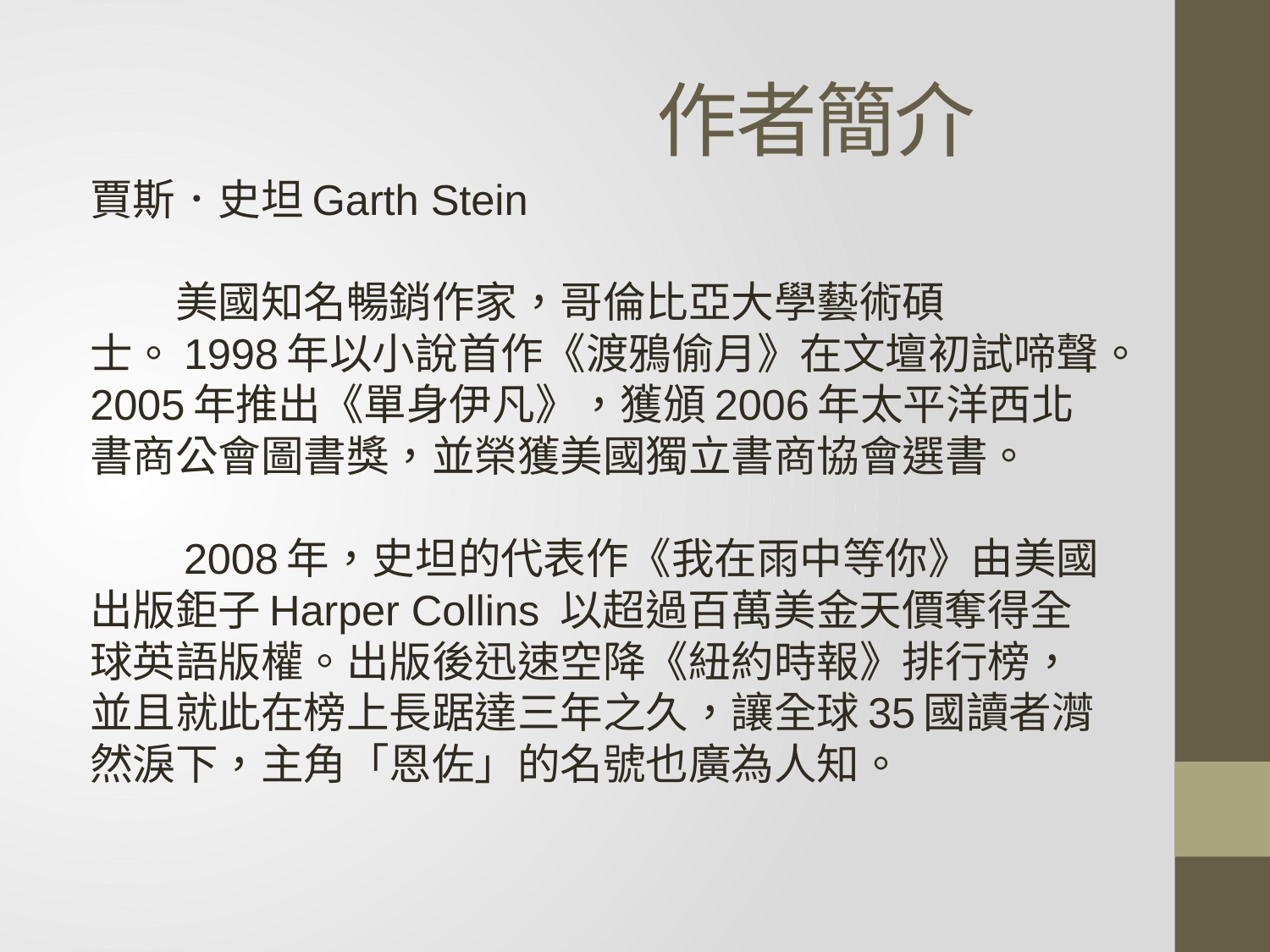

# 作者簡介
賈斯．史坦Garth Stein
　　美國知名暢銷作家，哥倫比亞大學藝術碩士。1998年以小說首作《渡鴉偷月》在文壇初試啼聲。2005年推出《單身伊凡》，獲頒2006年太平洋西北書商公會圖書獎，並榮獲美國獨立書商協會選書。
　　2008年，史坦的代表作《我在雨中等你》由美國出版鉅子Harper Collins 以超過百萬美金天價奪得全球英語版權。出版後迅速空降《紐約時報》排行榜，並且就此在榜上長踞達三年之久，讓全球35國讀者潸然淚下，主角「恩佐」的名號也廣為人知。